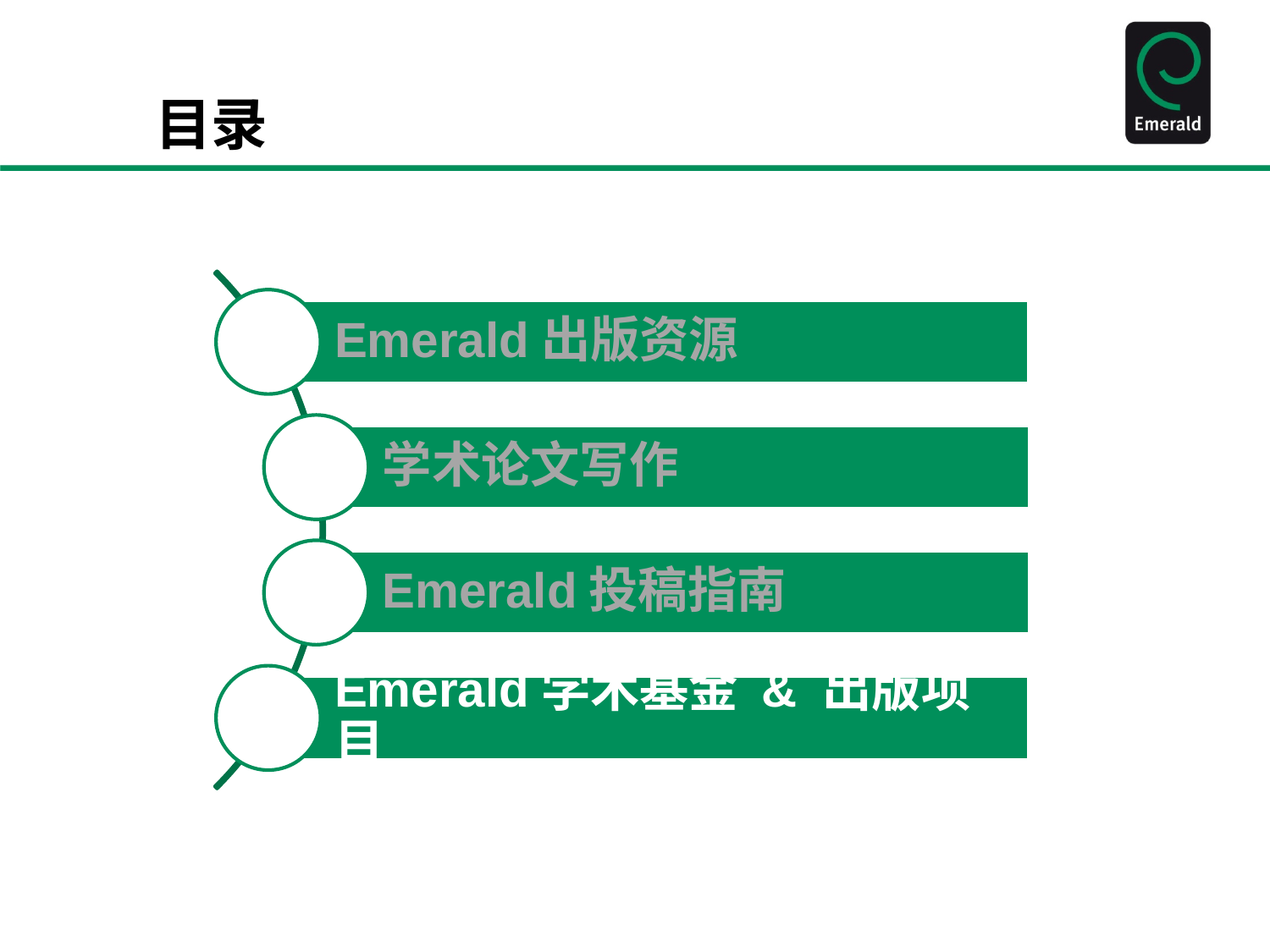

# 目录
Emerald出版资源
学术论文写作
Emerald投稿指南
Emerald学术基金 & 出版项目